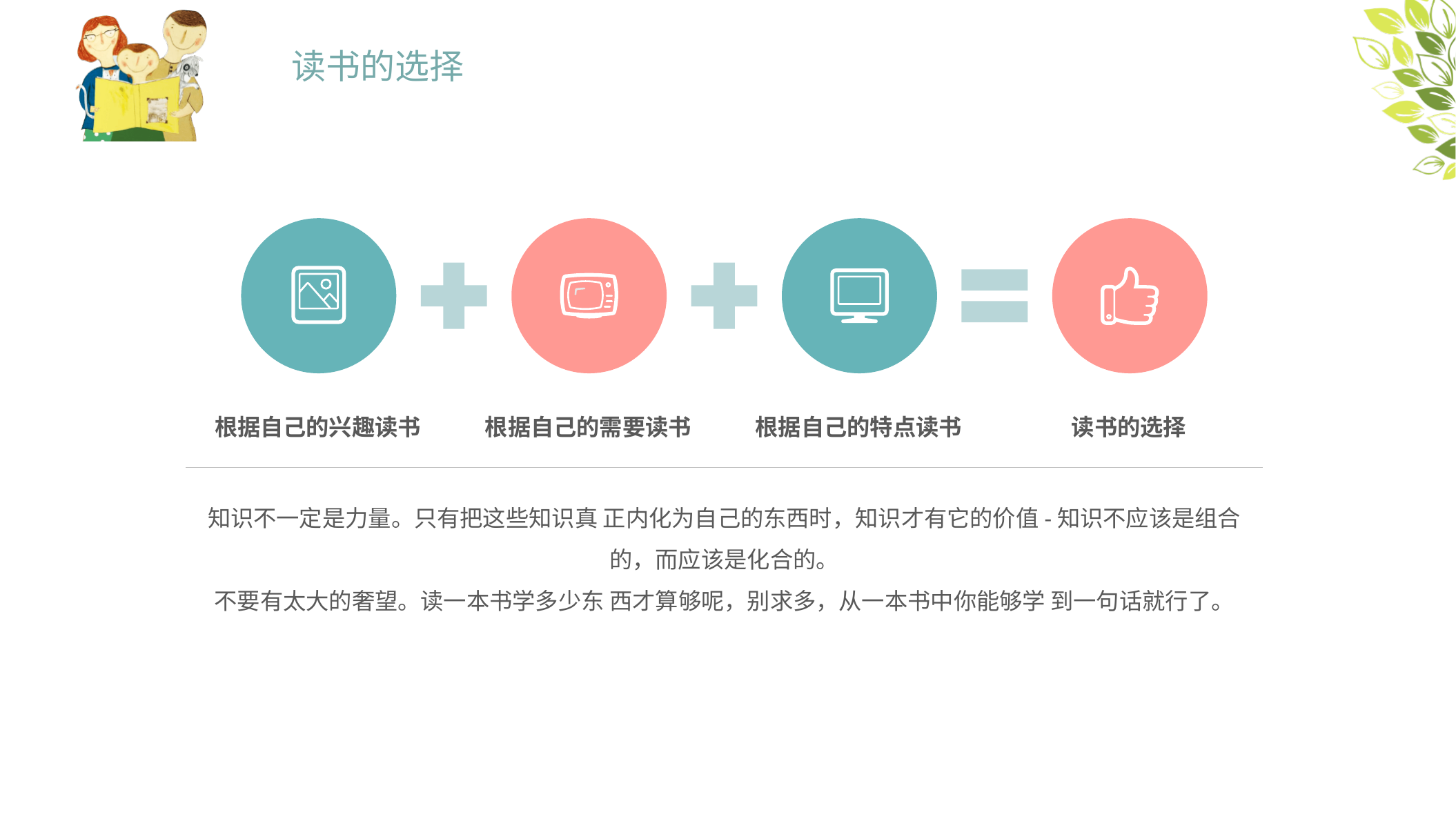

读书的选择

根据自己的兴趣读书
根据自己的需要读书
根据自己的特点读书
读书的选择
知识不一定是力量。只有把这些知识真 正内化为自己的东西时，知识才有它的价值-知识不应该是组合的，而应该是化合的。
不要有太大的奢望。读一本书学多少东 西才算够呢，别求多，从一本书中你能够学 到一句话就行了。